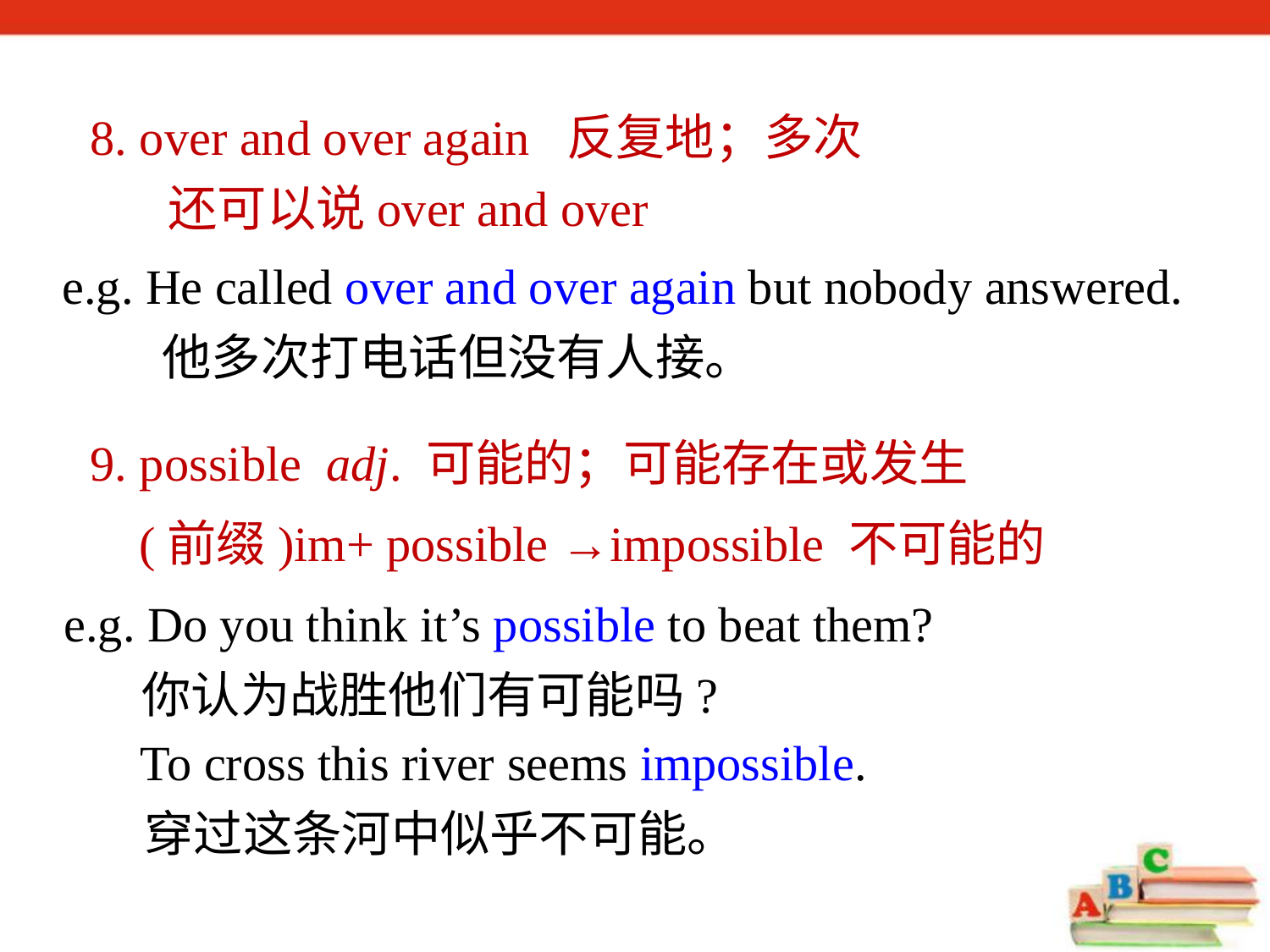

8. over and over again  反复地；多次
      还可以说over and over
e.g. He called over and over again but nobody answered.
        他多次打电话但没有人接。
9. possible  adj. 可能的；可能存在或发生
(前缀)im+ possible →impossible 不可能的
e.g. Do you think it’s possible to beat them?
      你认为战胜他们有可能吗?
      To cross this river seems impossible.
      穿过这条河中似乎不可能。